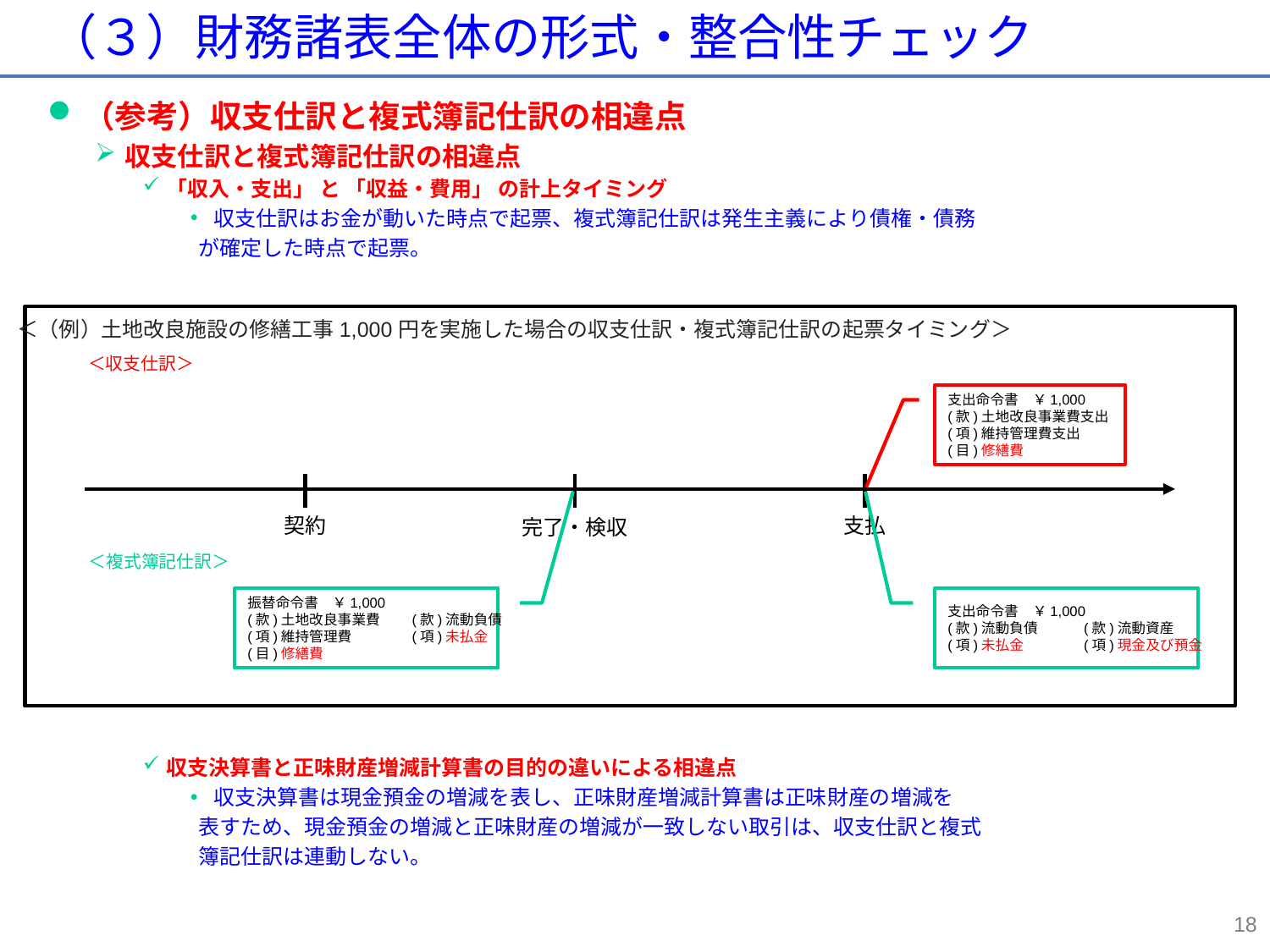

# （３）財務諸表全体の形式・整合性チェック
（参考）収支仕訳と複式簿記仕訳の相違点
収支仕訳と複式簿記仕訳の相違点
「収入・支出」 と 「収益・費用」 の計上タイミング
収支仕訳はお金が動いた時点で起票、複式簿記仕訳は発生主義により債権・債務
 が確定した時点で起票。

収支決算書と正味財産増減計算書の目的の違いによる相違点
収支決算書は現金預金の増減を表し、正味財産増減計算書は正味財産の増減を
 表すため、現金預金の増減と正味財産の増減が一致しない取引は、収支仕訳と複式
 簿記仕訳は連動しない。

＜（例）土地改良施設の修繕工事1,000円を実施した場合の収支仕訳・複式簿記仕訳の起票タイミング＞
＜収支仕訳＞
支出命令書　￥1,000
(款)土地改良事業費支出
(項)維持管理費支出
(目)修繕費
支払
契約
完了・検収
＜複式簿記仕訳＞
振替命令書　￥1,000
(款)土地改良事業費　　(款)流動負債
(項)維持管理費　　　　(項)未払金
(目)修繕費
支出命令書　￥1,000
(款)流動負債　　　(款)流動資産
(項)未払金　　　　(項)現金及び預金
18